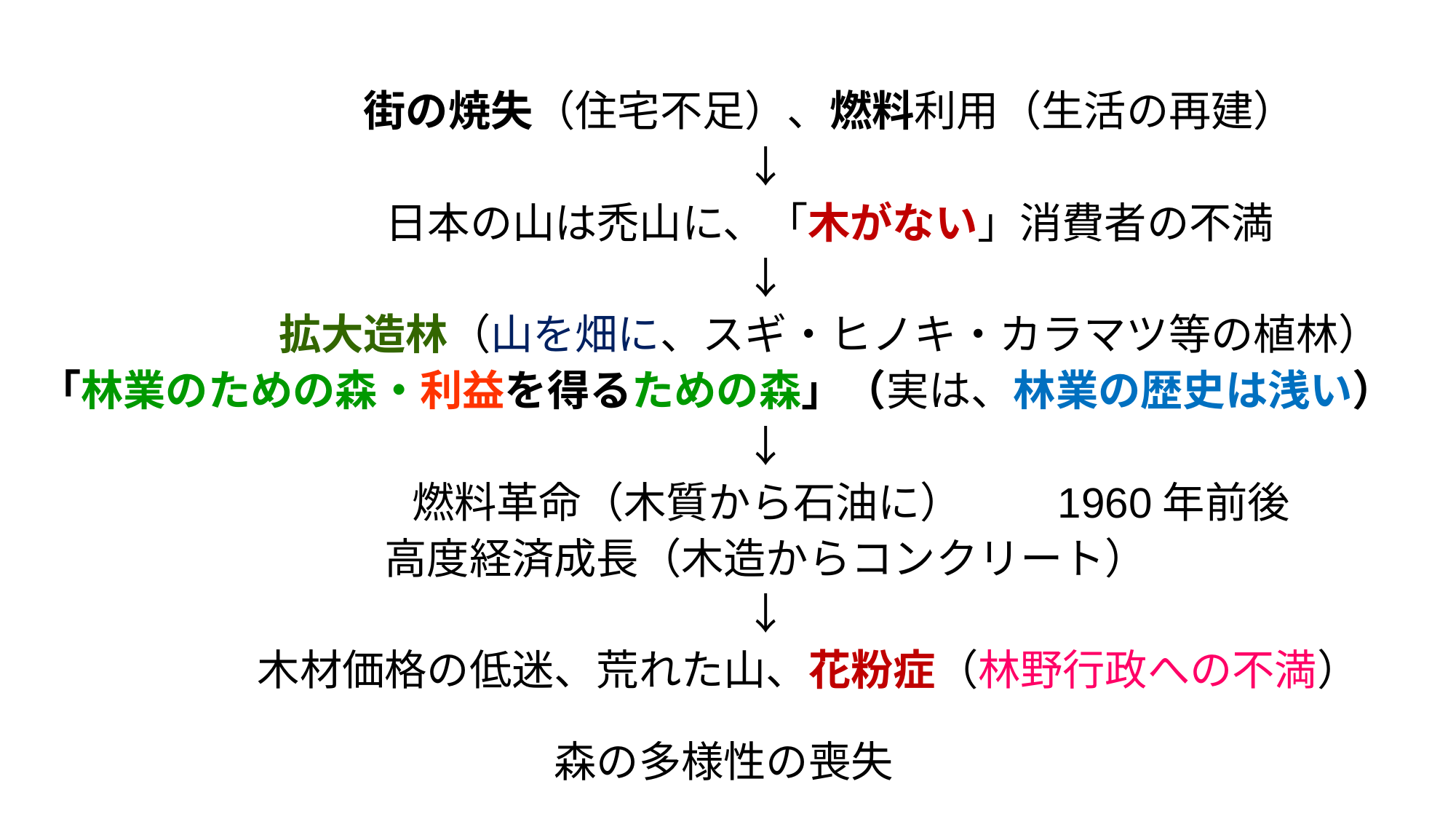

街の焼失（住宅不足）、燃料利用（生活の再建）
　　↓
　　　　　日本の山は禿山に、「木がない」消費者の不満
　　↓
　　　　　拡大造林（山を畑に、スギ・ヒノキ・カラマツ等の植林）
「林業のための森・利益を得るための森」（実は、林業の歴史は浅い）
　　↓
　　　　　　燃料革命（木質から石油に）　　1960年前後
　　高度経済成長（木造からコンクリート）
　　↓
　　　　木材価格の低迷、荒れた山、花粉症（林野行政への不満）
森の多様性の喪失